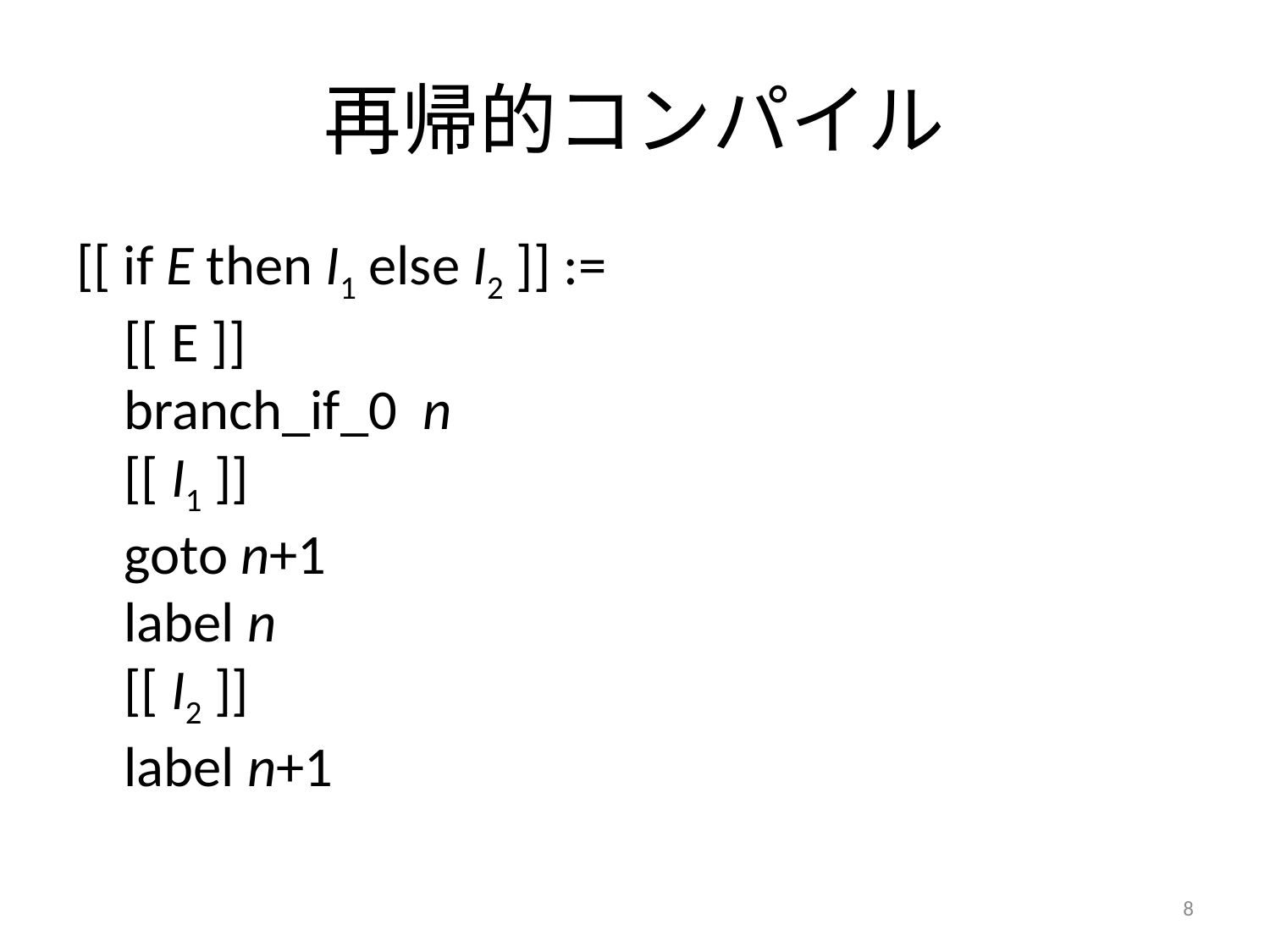

# 再帰的コンパイル
[[ if E then I1 else I2 ]] :=
[[ E ]]
branch_if_0  n
[[ I1 ]]
goto n+1
label n
[[ I2 ]]
label n+1
8